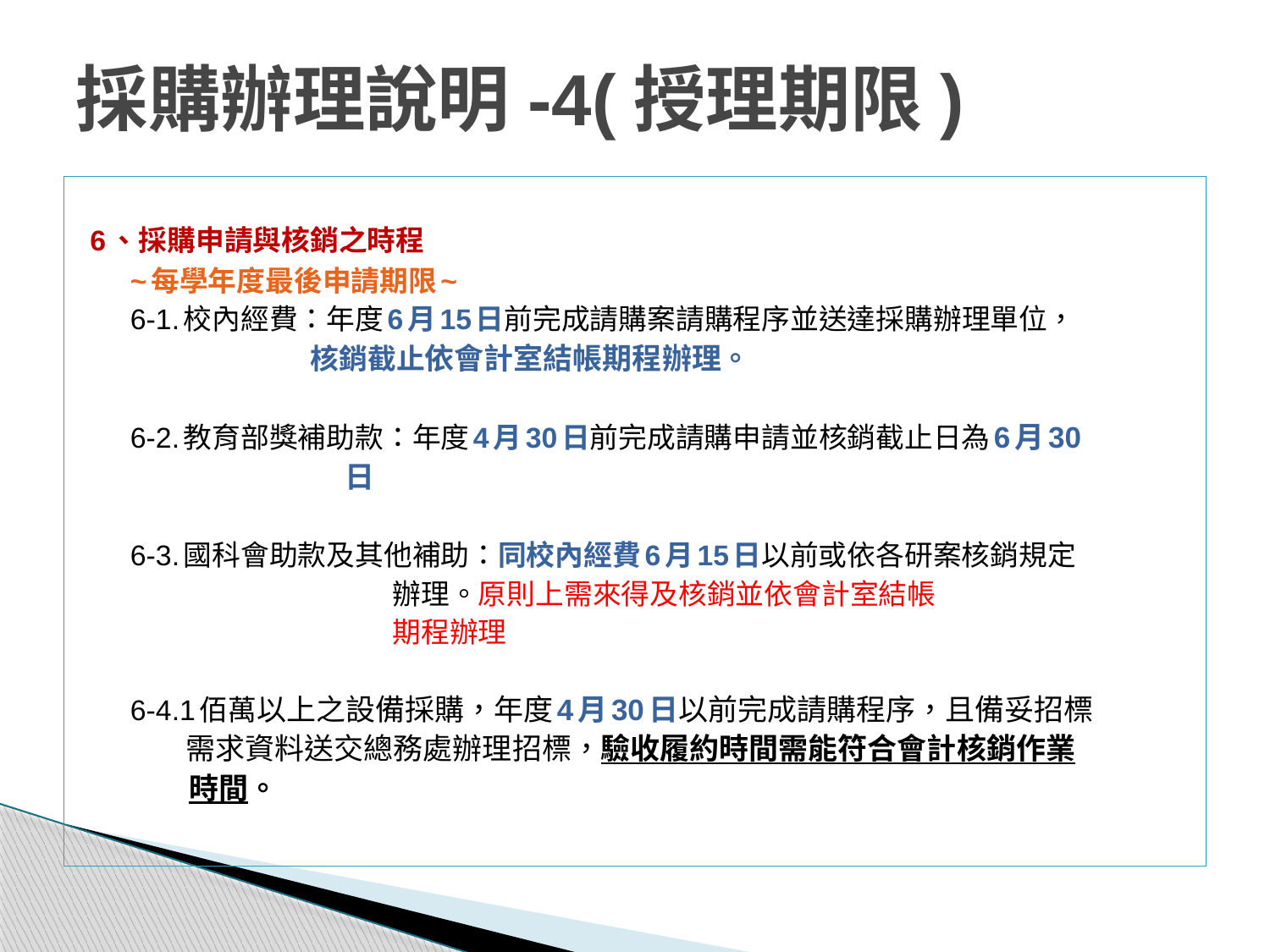

# 採購辦理說明-4(授理期限)

6、採購申請與核銷之時程
     ~每學年度最後申請期限~
     6-1.校內經費：年度6月15日前完成請購案請購程序並送達採購辦理單位，
                                 核銷截止依會計室結帳期程辦理。

     6-2.教育部獎補助款：年度4月30日前完成請購申請並核銷截止日為6月30
                                     日

     6-3.國科會助款及其他補助：同校內經費6月15日以前或依各研案核銷規定
                                               辦理。原則上需來得及核銷並依會計室結帳
                                               期程辦理

     6-4.1佰萬以上之設備採購，年度4月30日以前完成請購程序，且備妥招標
              需求資料送交總務處辦理招標，驗收履約時間需能符合會計核銷作業
              時間。